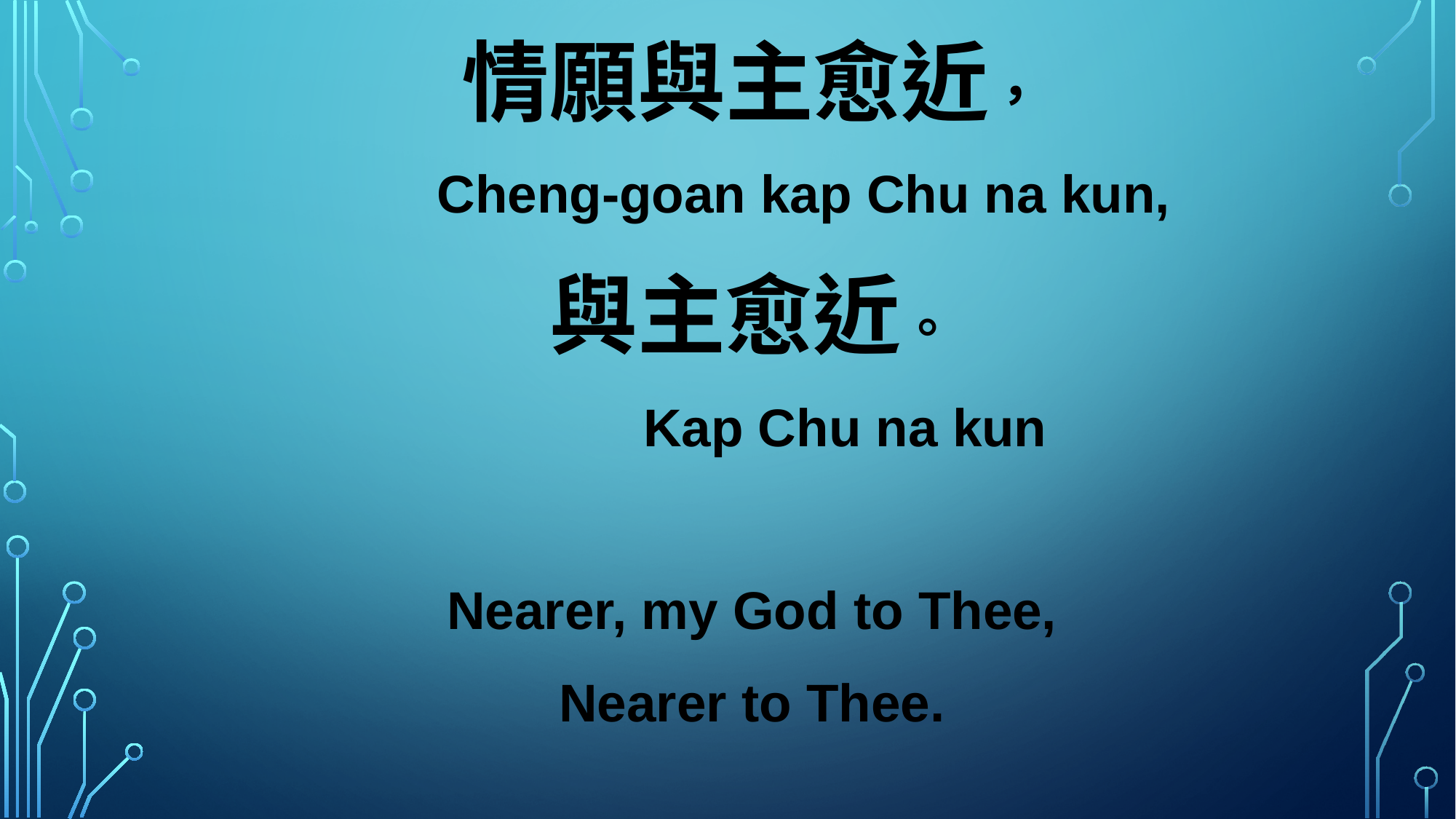

情願與主愈近，
              Cheng-goan kap Chu na kun,
與主愈近。
                            Kap Chu na kun

Nearer, my God to Thee,
Nearer to Thee.